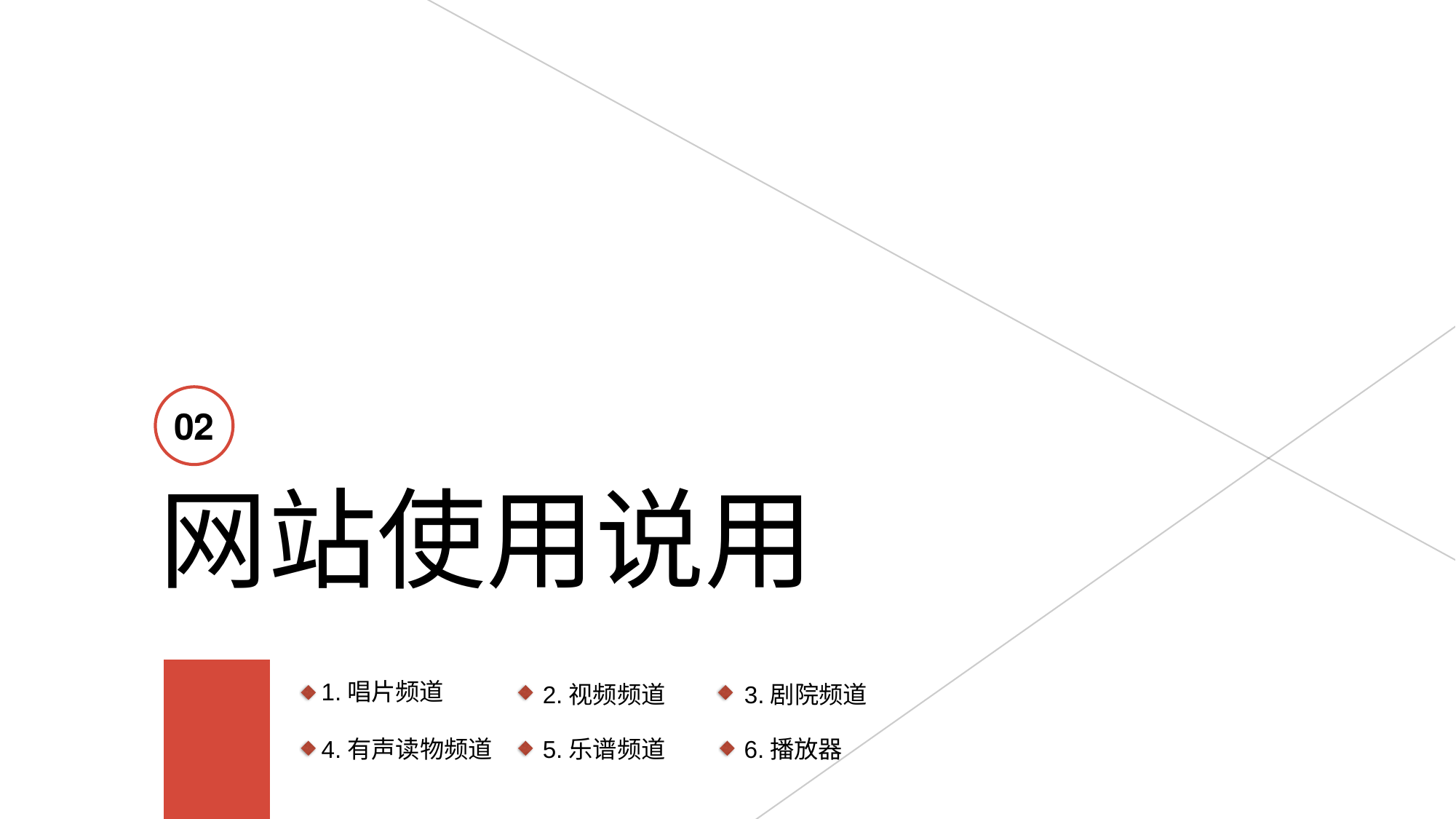

02
网站使用说用

1.唱片频道
2.视频频道
3.剧院频道

4.有声读物频道
5.乐谱频道
6.播放器